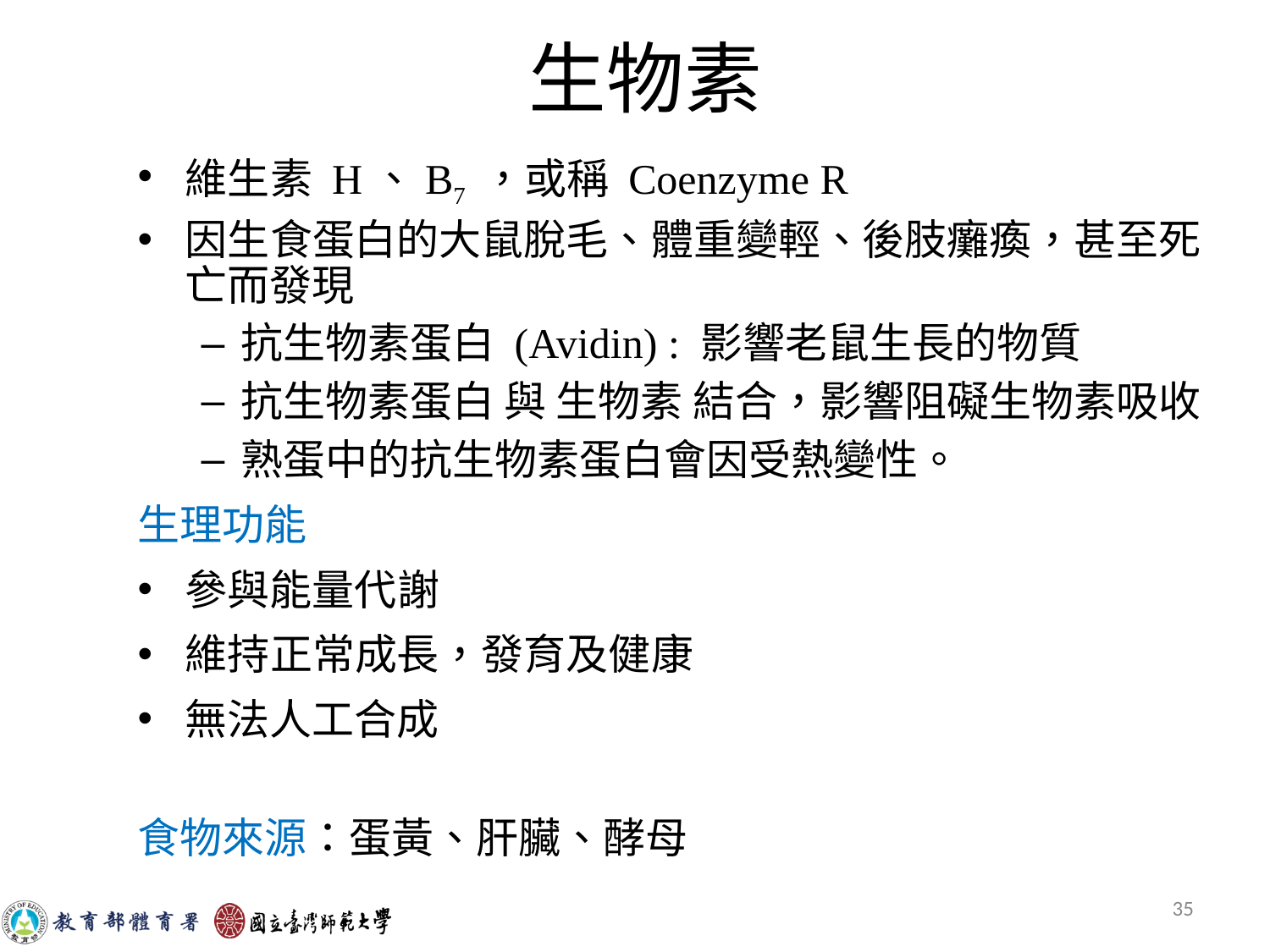

# 生物素
維生素 H、B7 ，或稱 Coenzyme R
因生食蛋白的大鼠脫毛、體重變輕、後肢癱瘓，甚至死亡而發現
抗生物素蛋白 (Avidin) : 影響老鼠生長的物質
抗生物素蛋白 與 生物素 結合，影響阻礙生物素吸收
熟蛋中的抗生物素蛋白會因受熱變性。
生理功能
參與能量代謝
維持正常成長，發育及健康
無法人工合成

食物來源：蛋黃、肝臟、酵母

35